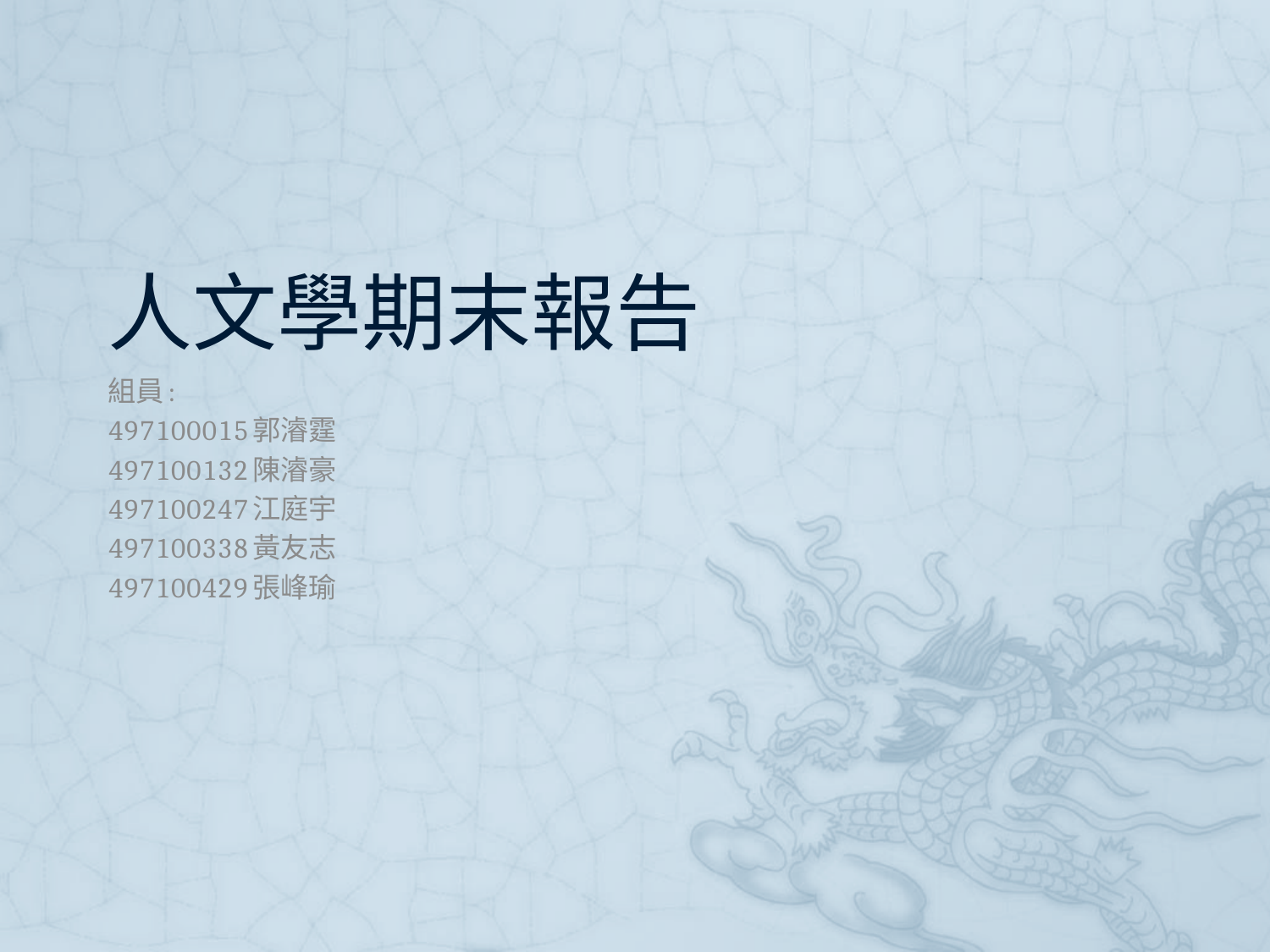

# 人文學期末報告
組員:
497100015郭濬霆
497100132陳濬豪
497100247江庭宇
497100338黃友志
497100429張峰瑜